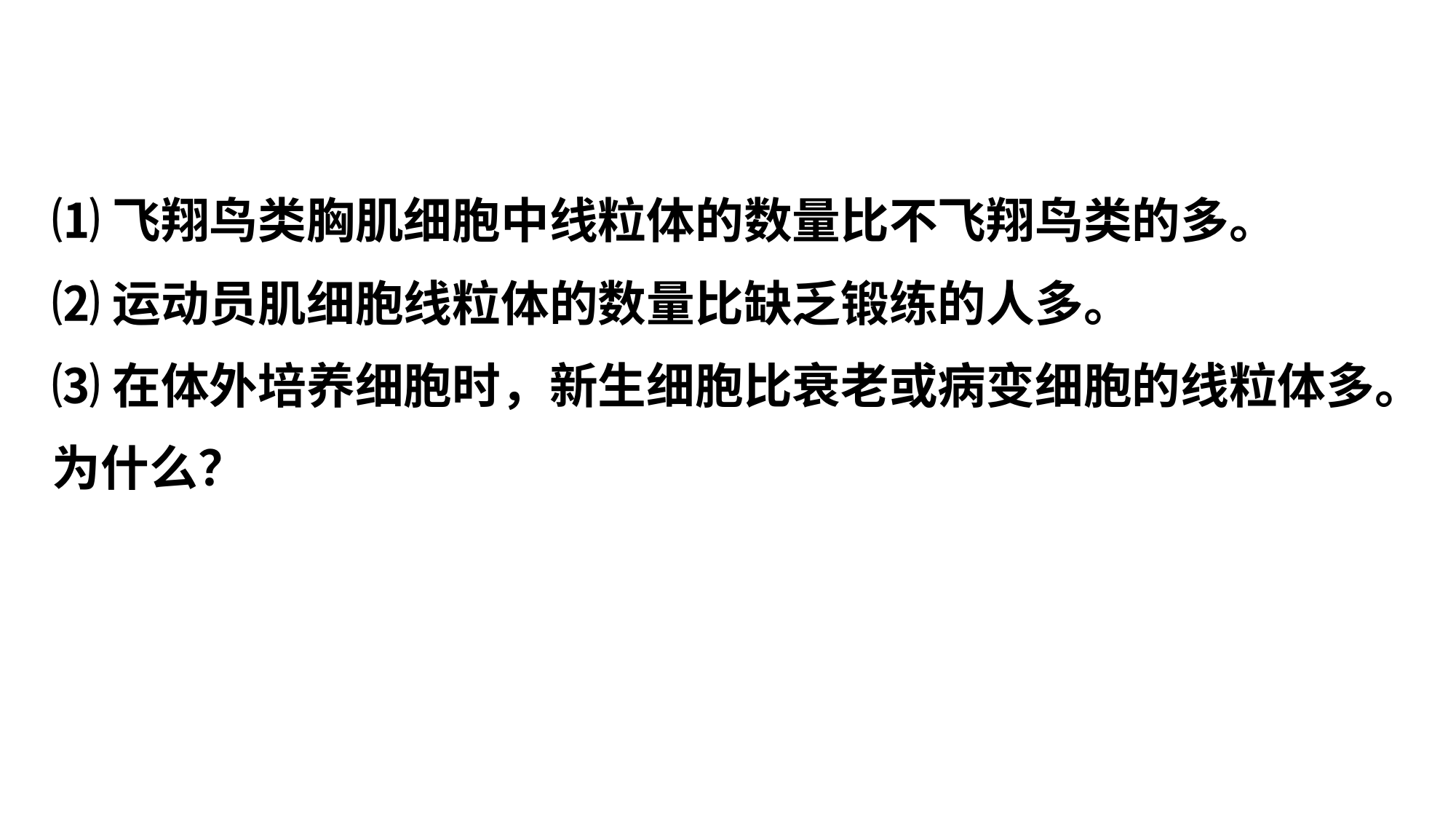

⑴飞翔鸟类胸肌细胞中线粒体的数量比不飞翔鸟类的多。
⑵运动员肌细胞线粒体的数量比缺乏锻练的人多。
⑶在体外培养细胞时，新生细胞比衰老或病变细胞的线粒体多。
为什么？